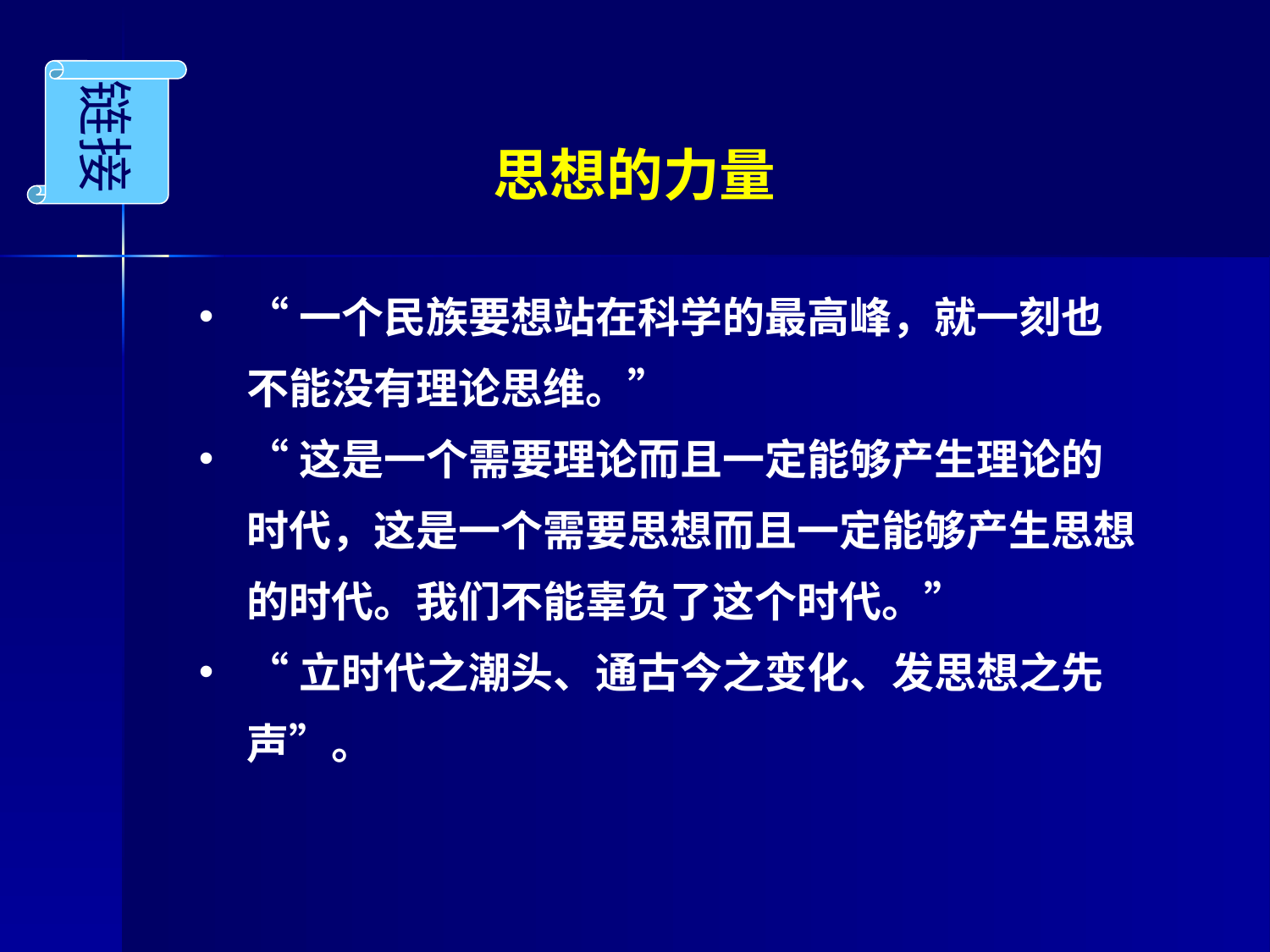

链接
思想的力量
“一个民族要想站在科学的最高峰，就一刻也不能没有理论思维。”
“这是一个需要理论而且一定能够产生理论的时代，这是一个需要思想而且一定能够产生思想的时代。我们不能辜负了这个时代。”
“立时代之潮头、通古今之变化、发思想之先声”。